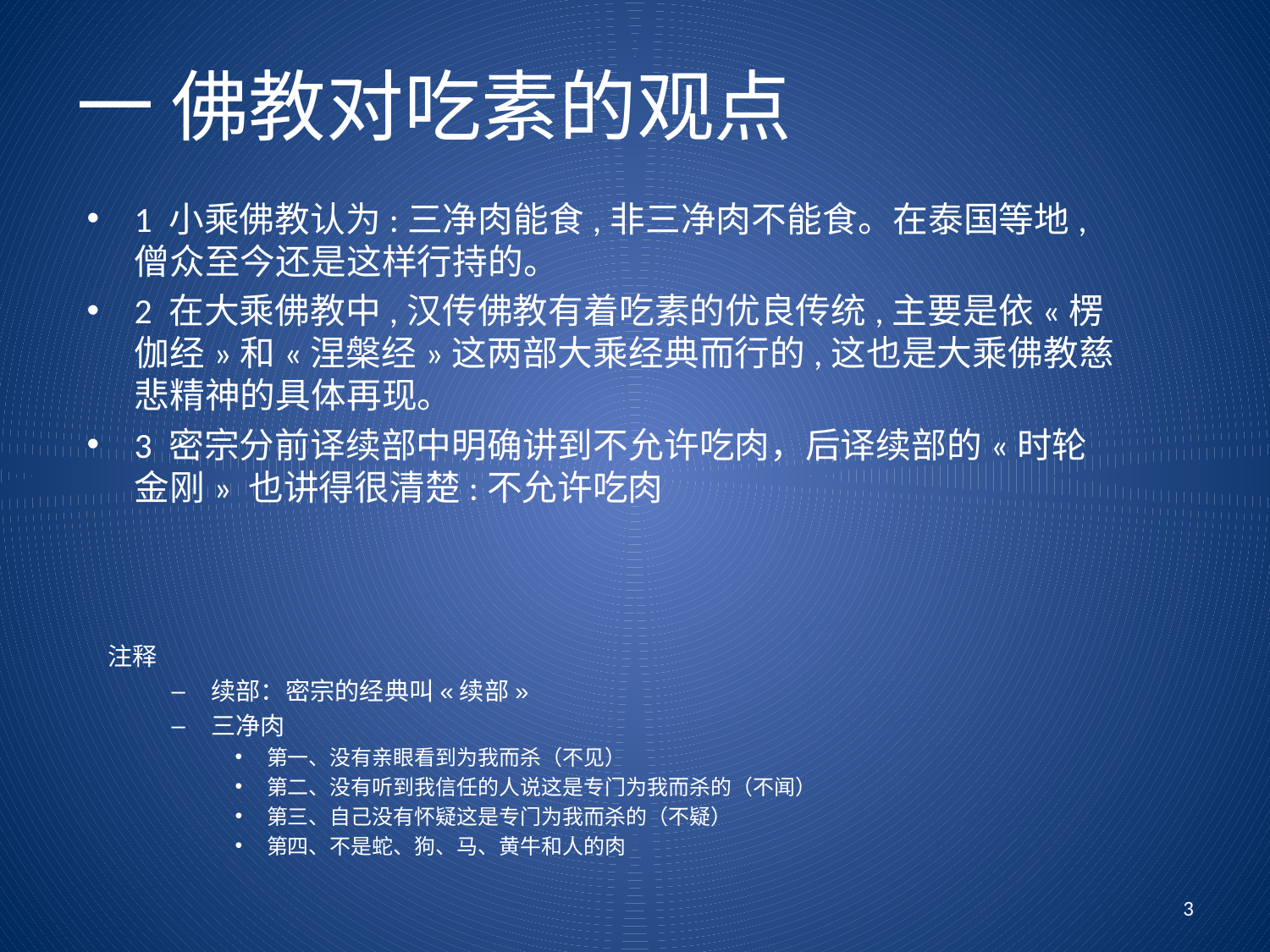

# 一 佛教对吃素的观点
1 小乘佛教认为:三净肉能食,非三净肉不能食。在泰国等地,僧众至今还是这样行持的。
2 在大乘佛教中,汉传佛教有着吃素的优良传统,主要是依«楞伽经»和«涅槃经»这两部大乘经典而行的,这也是大乘佛教慈悲精神的具体再现。
3 密宗分前译续部中明确讲到不允许吃肉，后译续部的«时轮金刚» 也讲得很清楚:不允许吃肉
注释
续部：密宗的经典叫«续部»
三净肉
第一、没有亲眼看到为我而杀（不见）
第二、没有听到我信任的人说这是专门为我而杀的（不闻）
第三、自己没有怀疑这是专门为我而杀的（不疑）
第四、不是蛇、狗、马、黄牛和人的肉

3